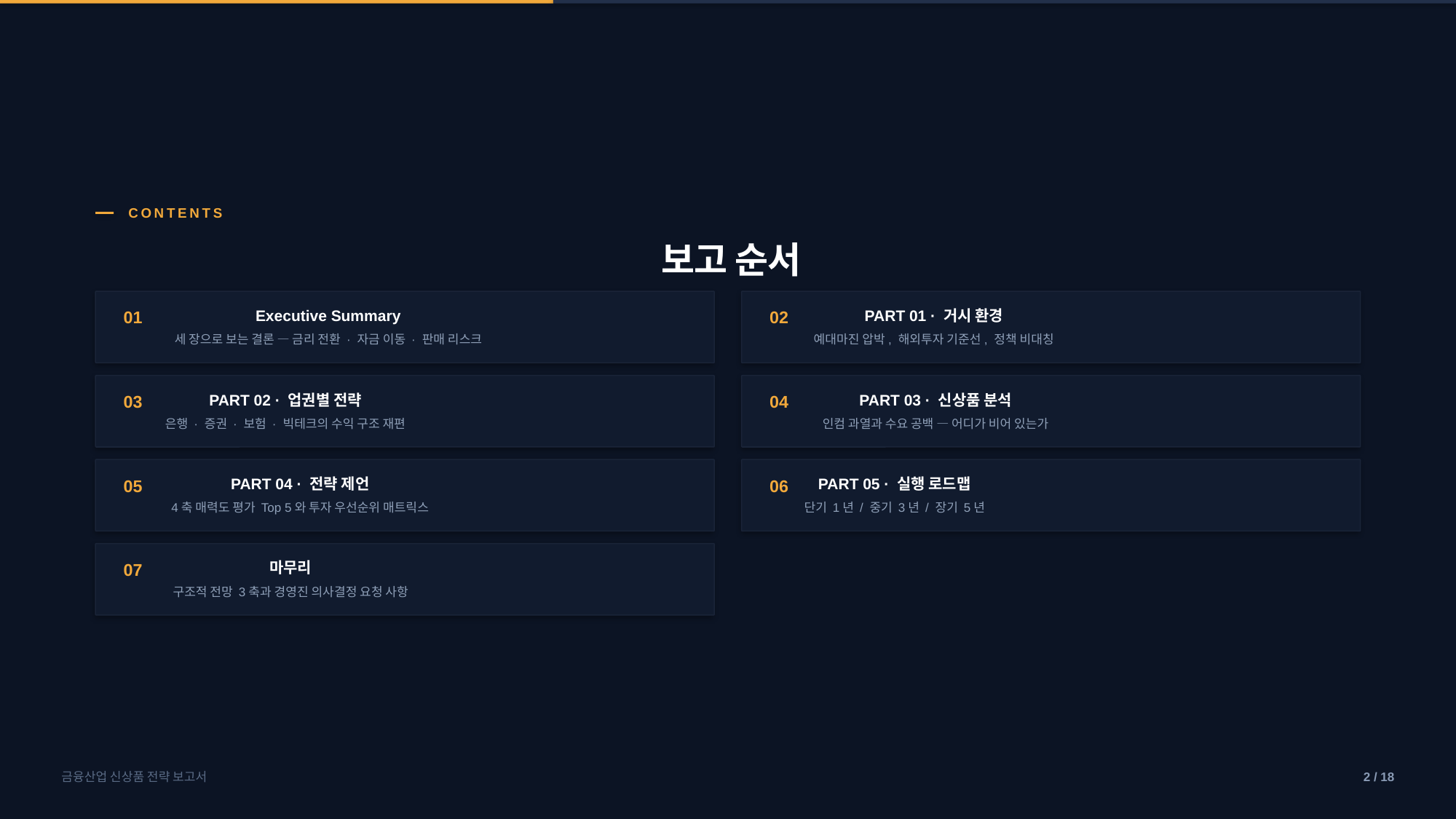

CONTENTS

보고 순서

01
Executive Summary
02
PART 01 · 거시 환경
세 장으로 보는 결론 — 금리 전환 · 자금 이동 · 판매 리스크
예대마진 압박, 해외투자 기준선, 정책 비대칭

03
PART 02 · 업권별 전략
04
PART 03 · 신상품 분석
은행 · 증권 · 보험 · 빅테크의 수익 구조 재편
인컴 과열과 수요 공백 — 어디가 비어 있는가

05
PART 04 · 전략 제언
06
PART 05 · 실행 로드맵
4축 매력도 평가 Top 5와 투자 우선순위 매트릭스
단기 1년 / 중기 3년 / 장기 5년

07
마무리
구조적 전망 3축과 경영진 의사결정 요청 사항
금융산업 신상품 전략 보고서
2 / 18